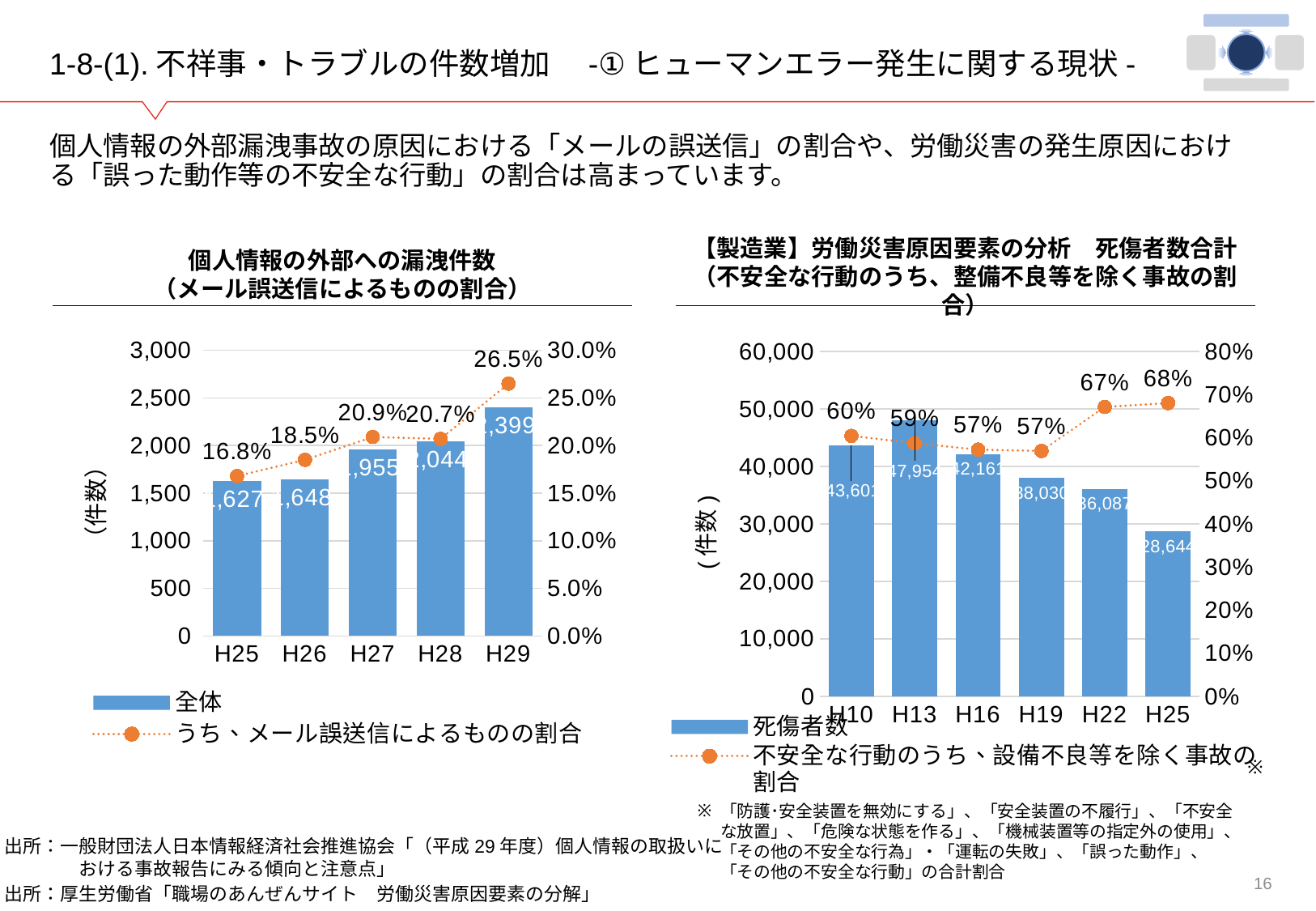

# 1-8-(1).不祥事・トラブルの件数増加　-①ヒューマンエラー発生に関する現状-
個人情報の外部漏洩事故の原因における「メールの誤送信」の割合や、労働災害の発生原因における「誤った動作等の不安全な行動」の割合は高まっています。
個人情報の外部への漏洩件数
（メール誤送信によるものの割合）
【製造業】労働災害原因要素の分析　死傷者数合計
（不安全な行動のうち、整備不良等を除く事故の割合）

### Chart

| Category | 全体 | うち、メール誤送信によるものの割合 |
|---|---|---|
| H25 | 1627.0 | 0.168 |
| H26 | 1648.0 | 0.185 |
| H27 | 1955.0 | 0.209 |
| H28 | 2044.0 | 0.207 |
| H29 | 2399.0 | 0.265 |

### Chart

| Category | 死傷者数 | 不安全な行動のうち、設備不良等を除く事故の割合 |
|---|---|---|
| H10 | 43601.0 | 0.6040000000000001 |
| H13 | 47954.0 | 0.5870000000000001 |
| H16 | 42161.0 | 0.5720000000000001 |
| H19 | 38030.0 | 0.569 |
| H22 | 36087.0 | 0.6709999999999999 |
| H25 | 28644.0 | 0.68 |
※
「防護･安全装置を無効にする」、「安全装置の不履行」、「不安全な放置」、「危険な状態を作る」、「機械装置等の指定外の使用」、「その他の不安全な行為」・「運転の失敗」、「誤った動作」、「その他の不安全な行動」の合計割合
出所：一般財団法人日本情報経済社会推進協会「（平成29年度）個人情報の取扱いに
　　　　おける事故報告にみる傾向と注意点」
出所：厚生労働省「職場のあんぜんサイト　労働災害原因要素の分解」